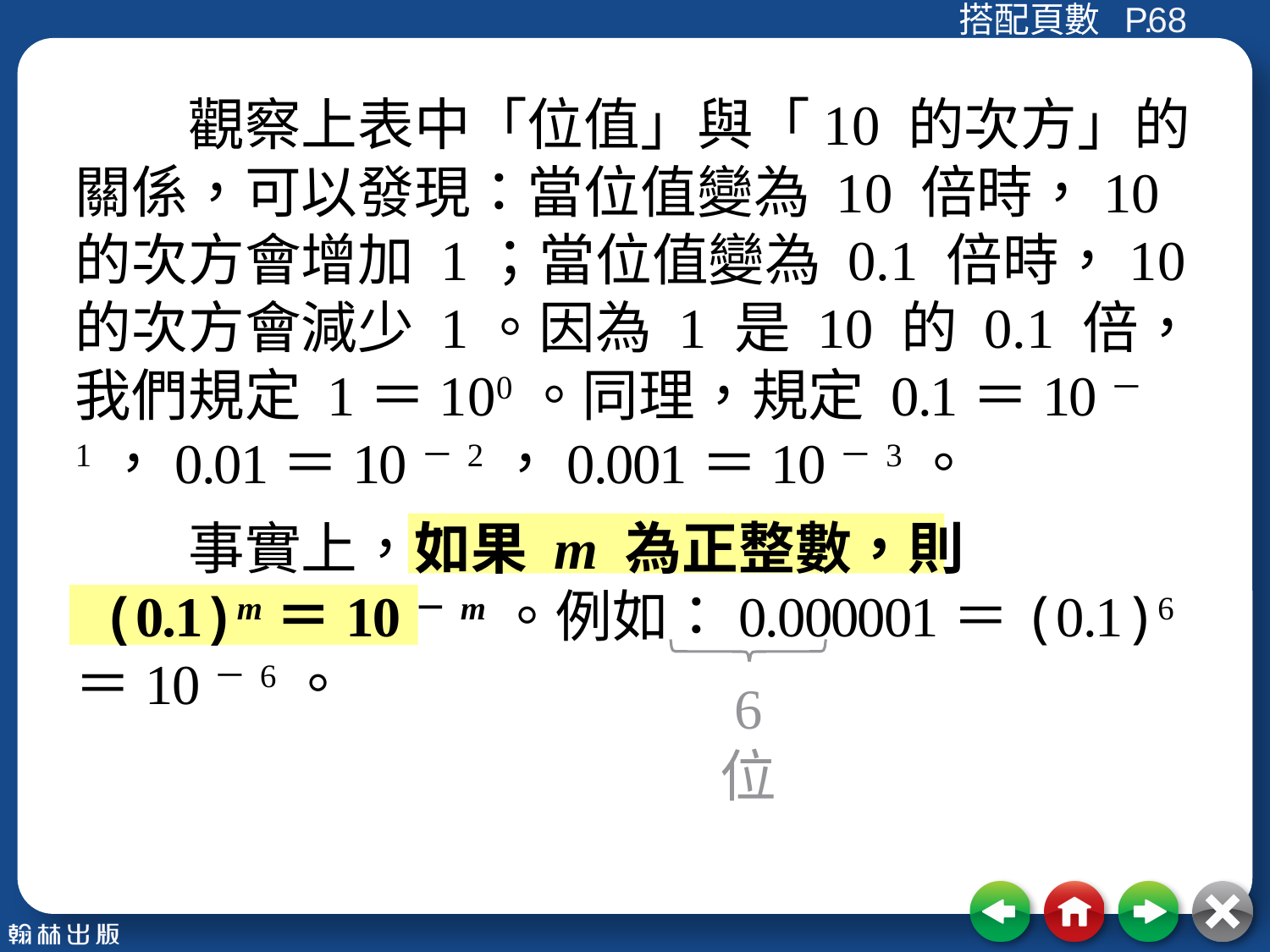

68
　　觀察上表中「位值」與「10 的次方」的關係，可以發現：當位值變為 10 倍時，10 的次方會增加 1；當位值變為 0.1 倍時，10 的次方會減少 1。因為 1 是 10 的 0.1 倍，我們規定 1＝100。同理，規定 0.1＝10－1，0.01＝10－2，0.001＝10－3。
　　事實上，如果 m 為正整數，則
 (0.1)m＝10－m。例如：0.000001＝(0.1)6＝10－6。

6 位